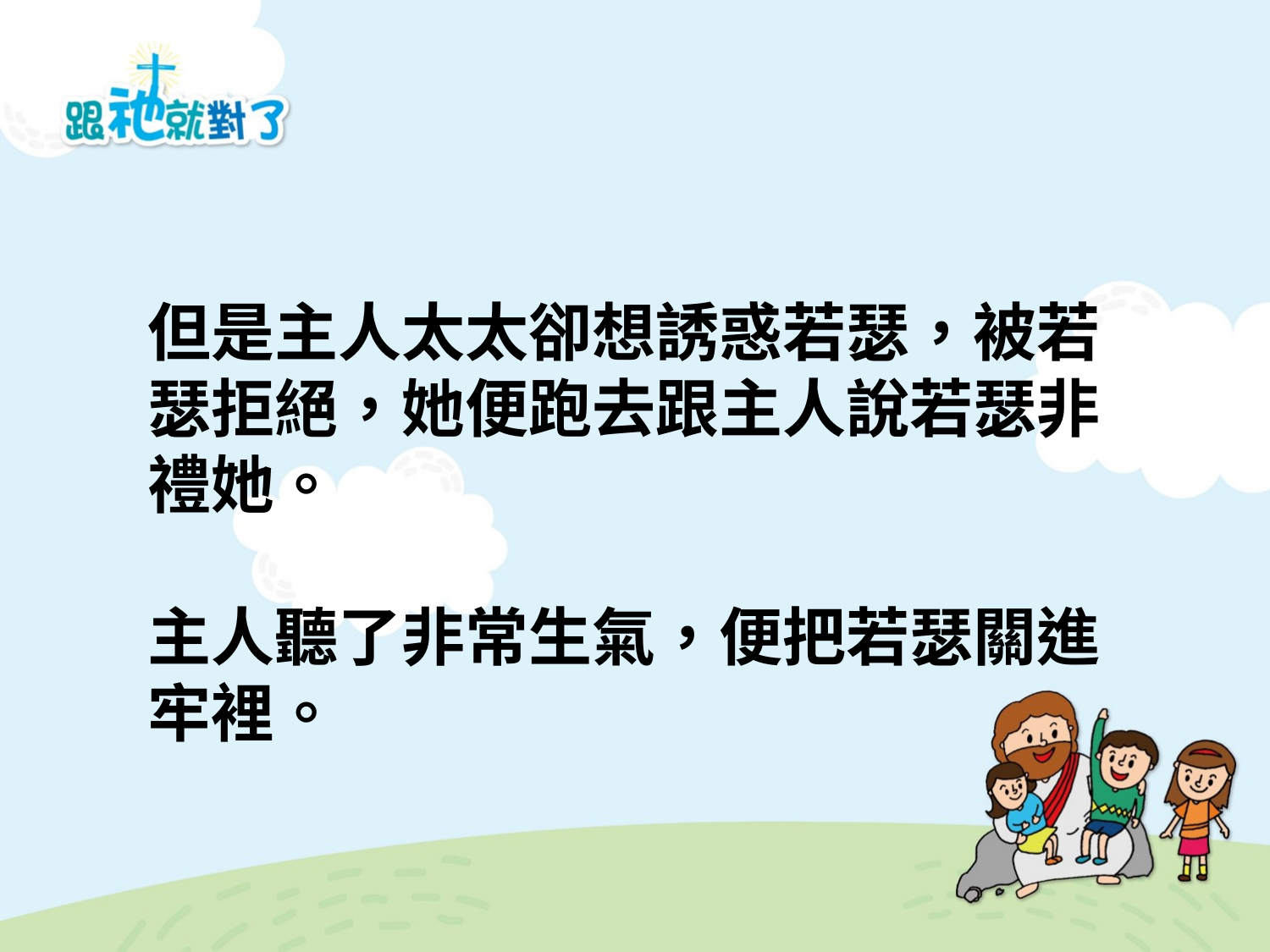

但是主人太太卻想誘惑若瑟，被若瑟拒絕，她便跑去跟主人說若瑟非禮她。

主人聽了非常生氣，便把若瑟關進牢裡。